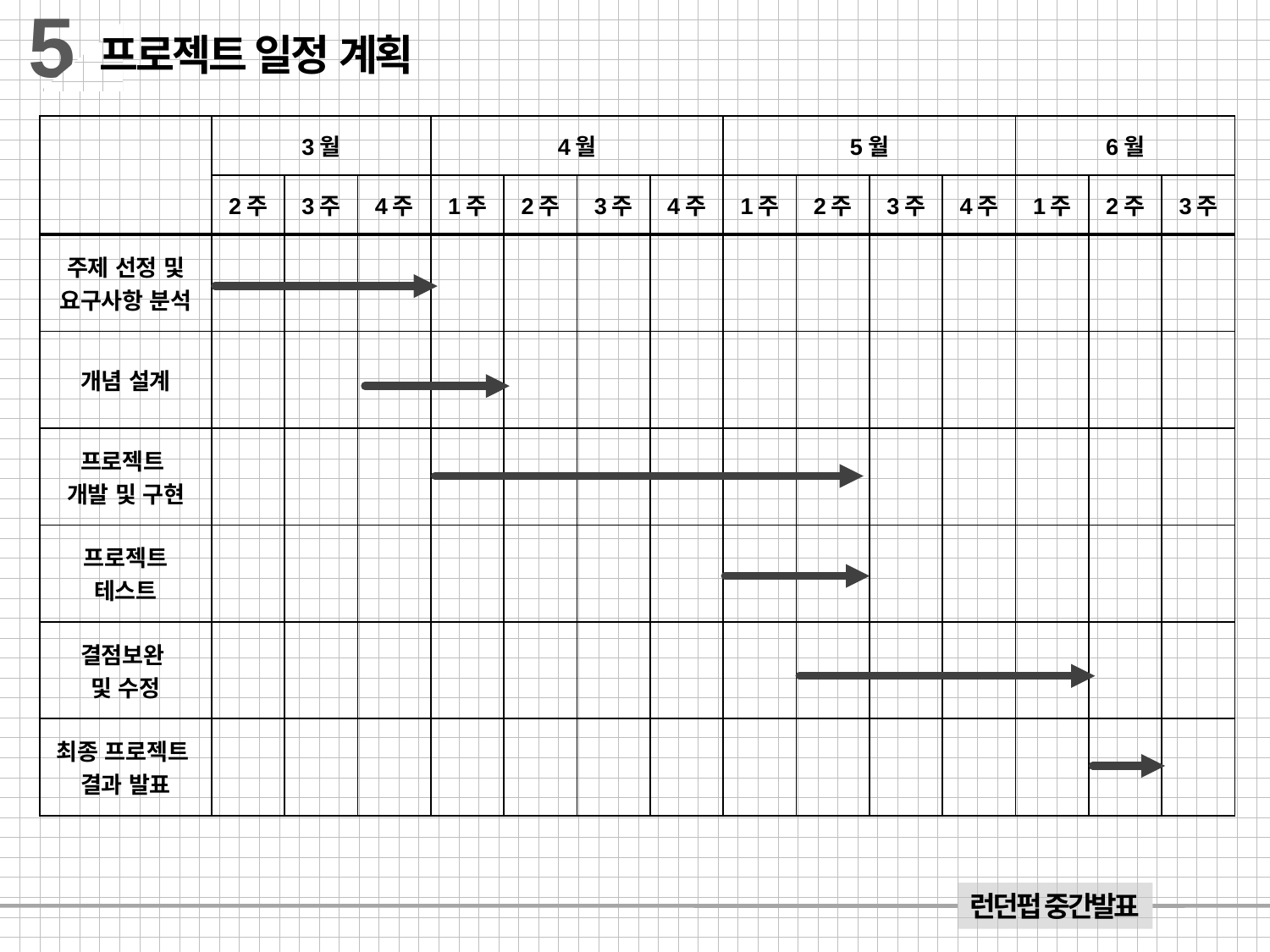

5

프로젝트 일정 계획
|  | 3월 |  |  | 4월 |  |  |  | 5월 |  |  |  | 6월 |  |  |
| --- | --- | --- | --- | --- | --- | --- | --- | --- | --- | --- | --- | --- | --- | --- |
|  | 2주 | 3주 | 4주 | 1주 | 2주 | 3주 | 4주 | 1주 | 2주 | 3주 | 4주 | 1주 | 2주 | 3주 |
| 주제 선정 및 요구사항 분석 |  |  |  |  |  |  |  |  |  |  |  |  |  |  |
| 개념 설계 |  |  |  |  |  |  |  |  |  |  |  |  |  |  |
| 프로젝트 개발 및 구현 |  |  |  |  |  |  |  |  |  |  |  |  |  |  |
| 프로젝트 테스트 |  |  |  |  |  |  |  |  |  |  |  |  |  |  |
| 결점보완 및 수정 |  |  |  |  |  |  |  |  |  |  |  |  |  |  |
| 최종 프로젝트 결과 발표 |  |  |  |  |  |  |  |  |  |  |  |  |  |  |
런던펍 중간발표